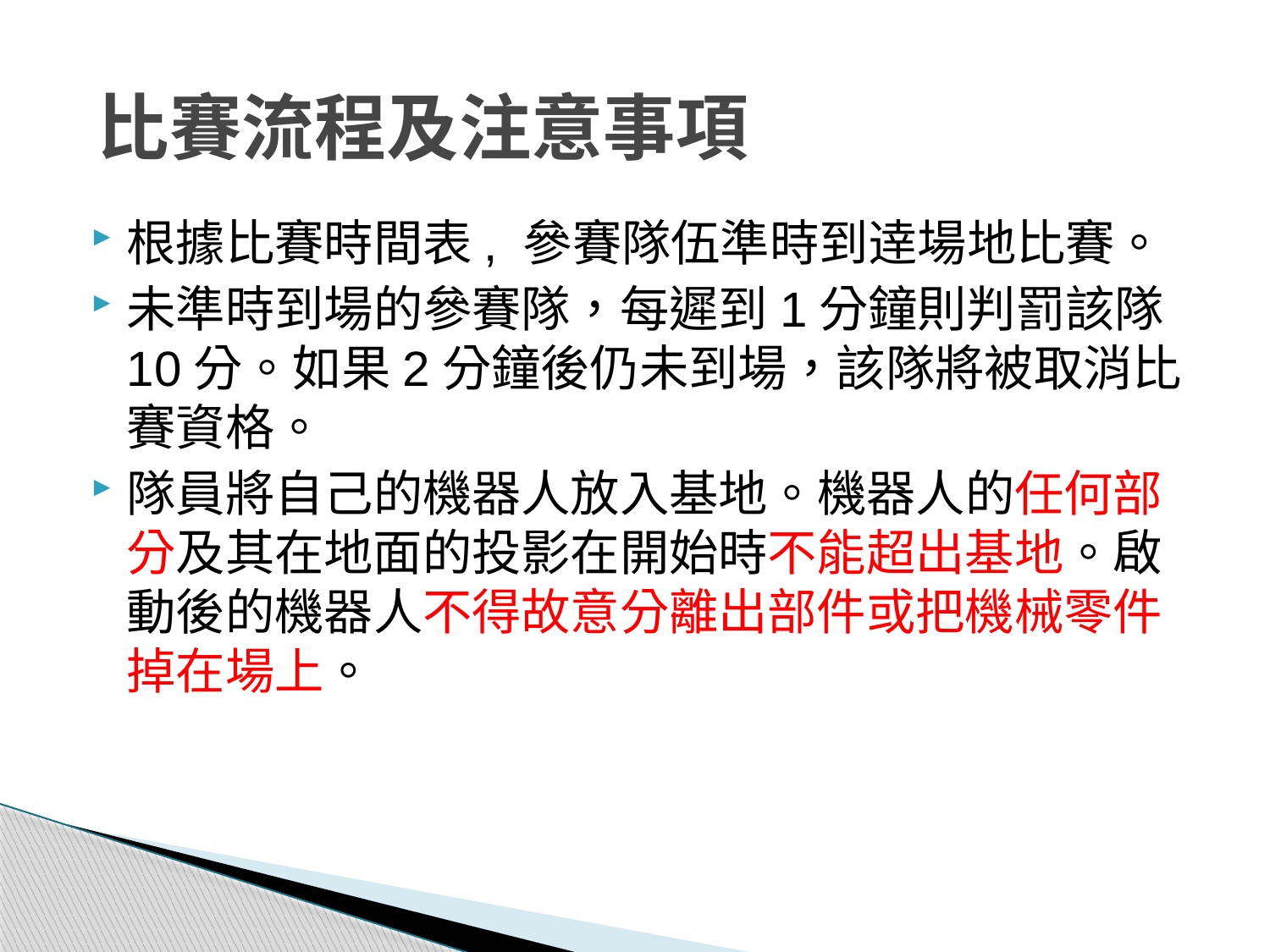

# 比賽流程及注意事項
根據比賽時間表, 參賽隊伍準時到逹場地比賽。
未準時到場的參賽隊，每遲到1分鐘則判罰該隊10分。如果2分鐘後仍未到場，該隊將被取消比賽資格。
隊員將自己的機器人放入基地。機器人的任何部分及其在地面的投影在開始時不能超出基地。啟動後的機器人不得故意分離出部件或把機械零件掉在場上。